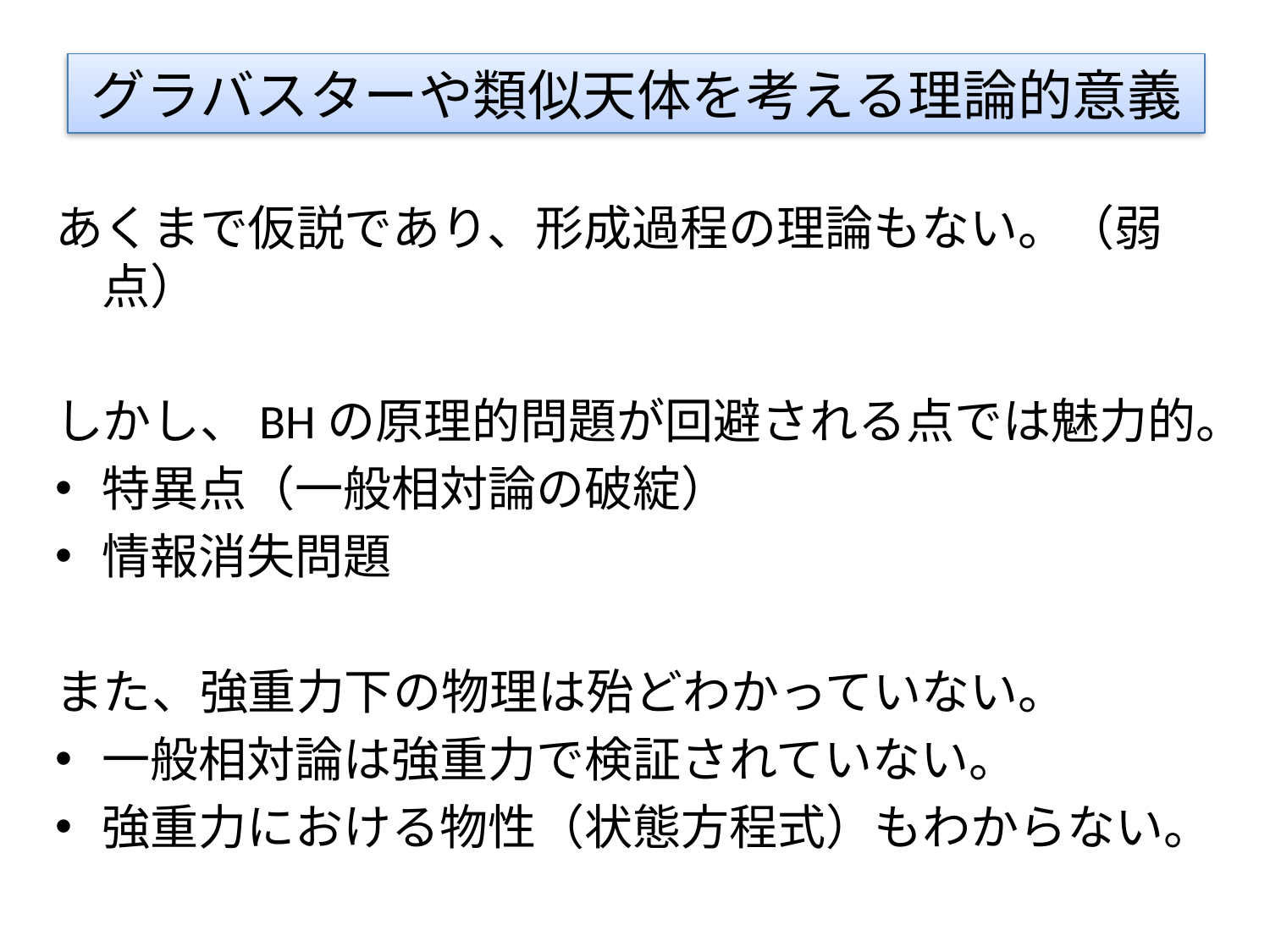

# グラバスターや類似天体を考える理論的意義
あくまで仮説であり、形成過程の理論もない。（弱点）

しかし、BHの原理的問題が回避される点では魅力的。
特異点（一般相対論の破綻）
情報消失問題

また、強重力下の物理は殆どわかっていない。
一般相対論は強重力で検証されていない。
強重力における物性（状態方程式）もわからない。